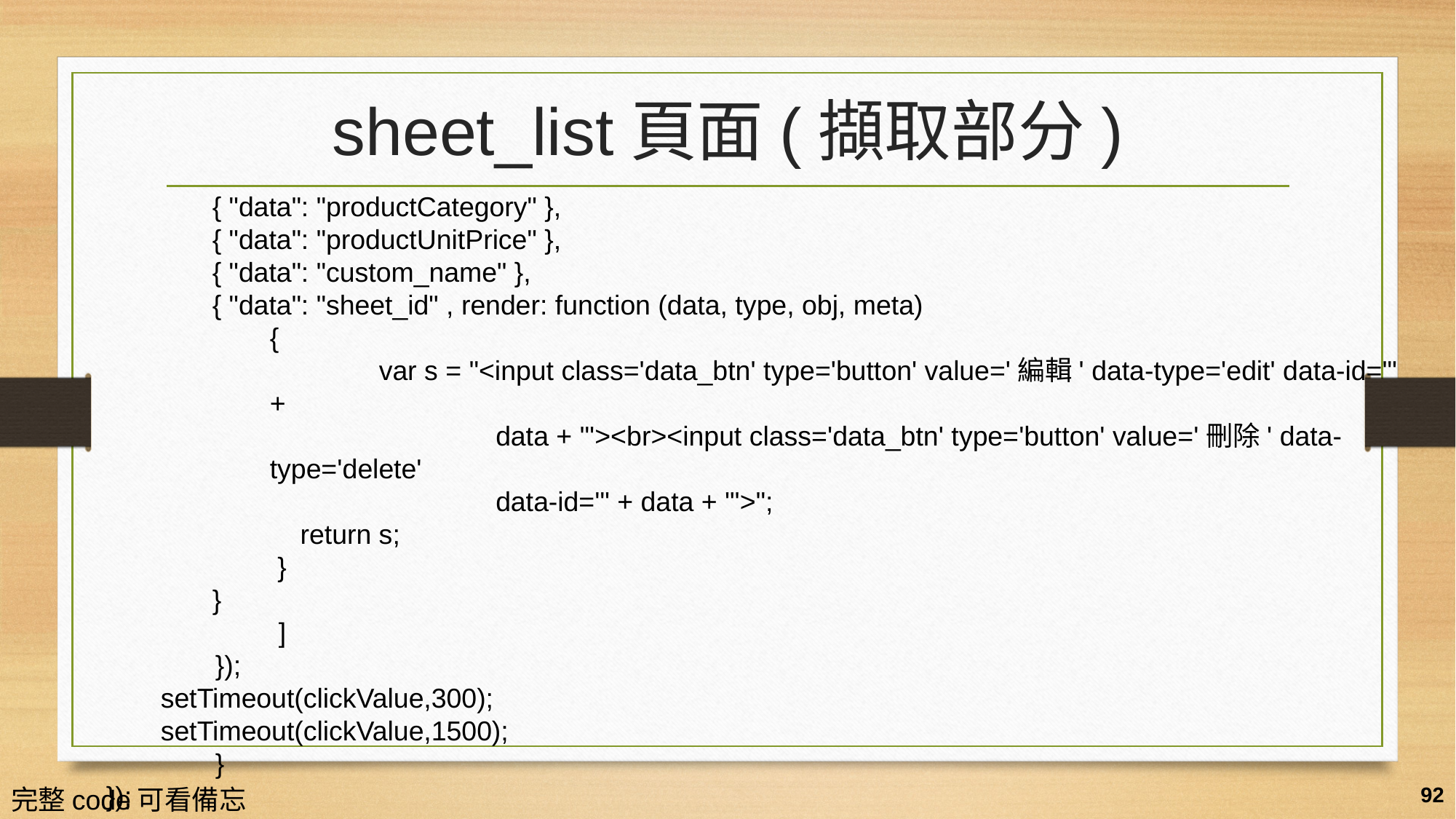

# sheet_list頁面(擷取部分)
{ "data": "productCategory" },
{ "data": "productUnitPrice" },
{ "data": "custom_name" },
{ "data": "sheet_id" , render: function (data, type, obj, meta)
{
	var s = "<input class='data_btn' type='button' value='編輯' data-type='edit' data-id='" +
		 data + "'><br><input class='data_btn' type='button' value='刪除' data-type='delete'
		 data-id='" + data + "'>";
    return s;
 }
}
	]
	});
setTimeout(clickValue,300);
setTimeout(clickValue,1500);
	}
});
完整code可看備忘搞
92